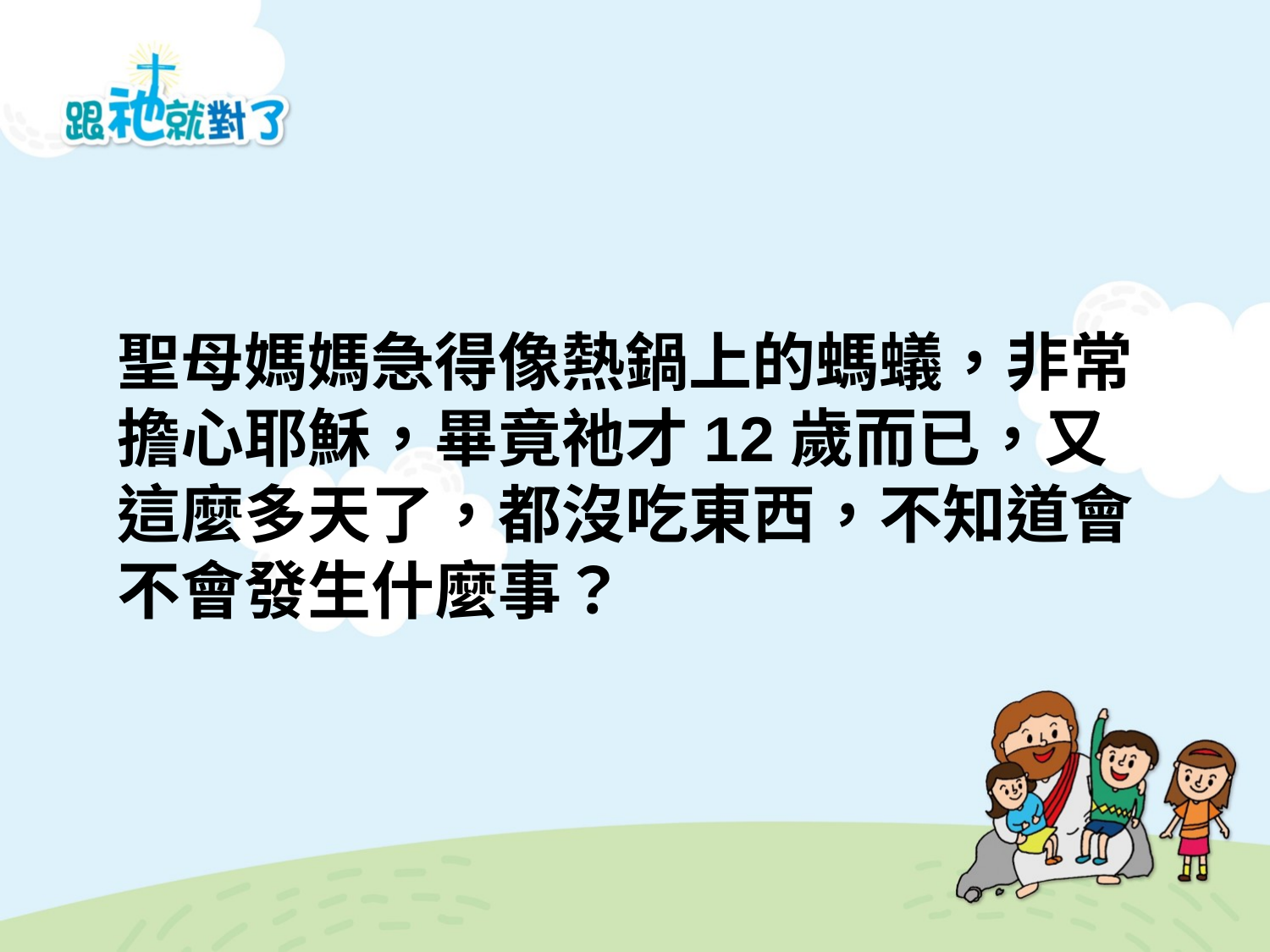

聖母媽媽急得像熱鍋上的螞蟻，非常擔心耶穌，畢竟祂才12歲而已，又這麼多天了，都沒吃東西，不知道會不會發生什麼事？